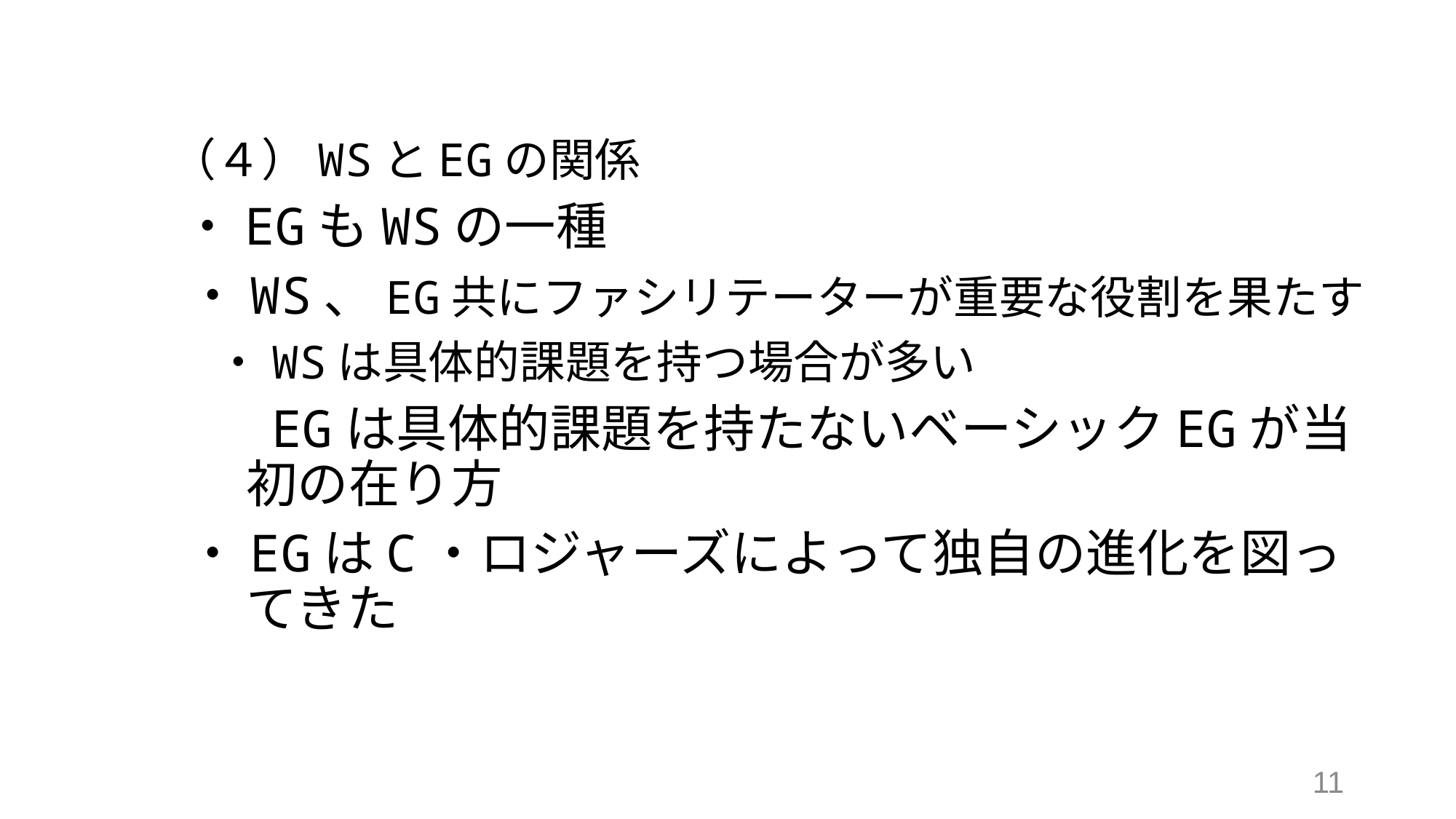

（４）WSとEGの関係
　 ・EGもWSの一種
　 ・WS、EG共にファシリテーターが重要な役割を果たす
　　・WSは具体的課題を持つ場合が多い
　　　EGは具体的課題を持たないベーシックEGが当初の在り方
　 ・EGはC・ロジャーズによって独自の進化を図ってきた
11